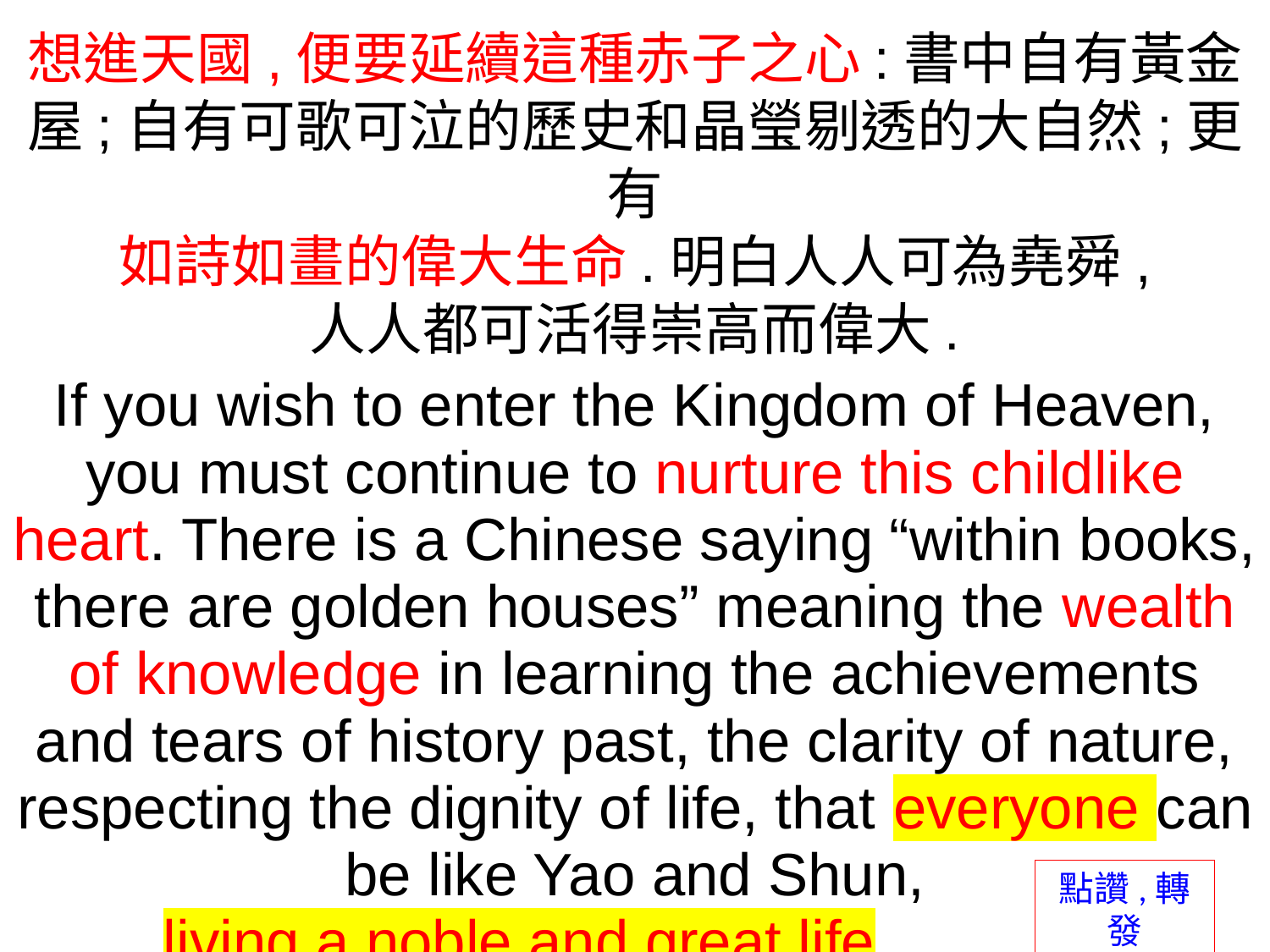

想進天國,便要延續這種赤子之心:書中自有黃金屋;自有可歌可泣的歷史和晶瑩剔透的大自然;更有
如詩如畫的偉大生命.明白人人可為堯舜,
人人都可活得崇高而偉大.
If you wish to enter the Kingdom of Heaven, you must continue to nurture this childlike heart. There is a Chinese saying “within books, there are golden houses” meaning the wealth of knowledge in learning the achievements and tears of history past, the clarity of nature, respecting the dignity of life, that everyone can be like Yao and Shun,
         living a noble and great life.

點讚,轉發